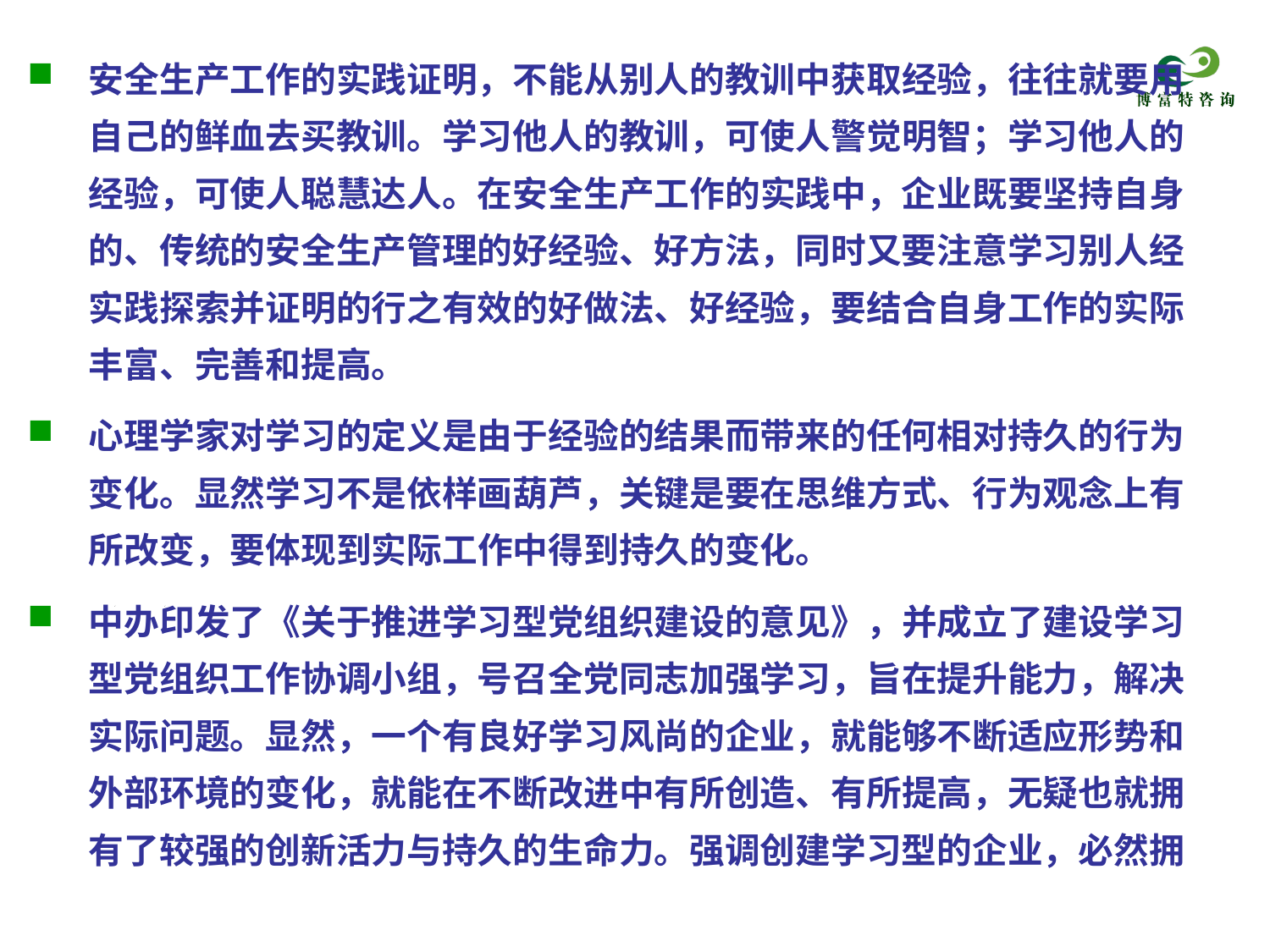

安全生产工作的实践证明，不能从别人的教训中获取经验，往往就要用自己的鲜血去买教训。学习他人的教训，可使人警觉明智；学习他人的经验，可使人聪慧达人。在安全生产工作的实践中，企业既要坚持自身的、传统的安全生产管理的好经验、好方法，同时又要注意学习别人经实践探索并证明的行之有效的好做法、好经验，要结合自身工作的实际丰富、完善和提高。
心理学家对学习的定义是由于经验的结果而带来的任何相对持久的行为变化。显然学习不是依样画葫芦，关键是要在思维方式、行为观念上有所改变，要体现到实际工作中得到持久的变化。
中办印发了《关于推进学习型党组织建设的意见》，并成立了建设学习型党组织工作协调小组，号召全党同志加强学习，旨在提升能力，解决实际问题。显然，一个有良好学习风尚的企业，就能够不断适应形势和外部环境的变化，就能在不断改进中有所创造、有所提高，无疑也就拥有了较强的创新活力与持久的生命力。强调创建学习型的企业，必然拥